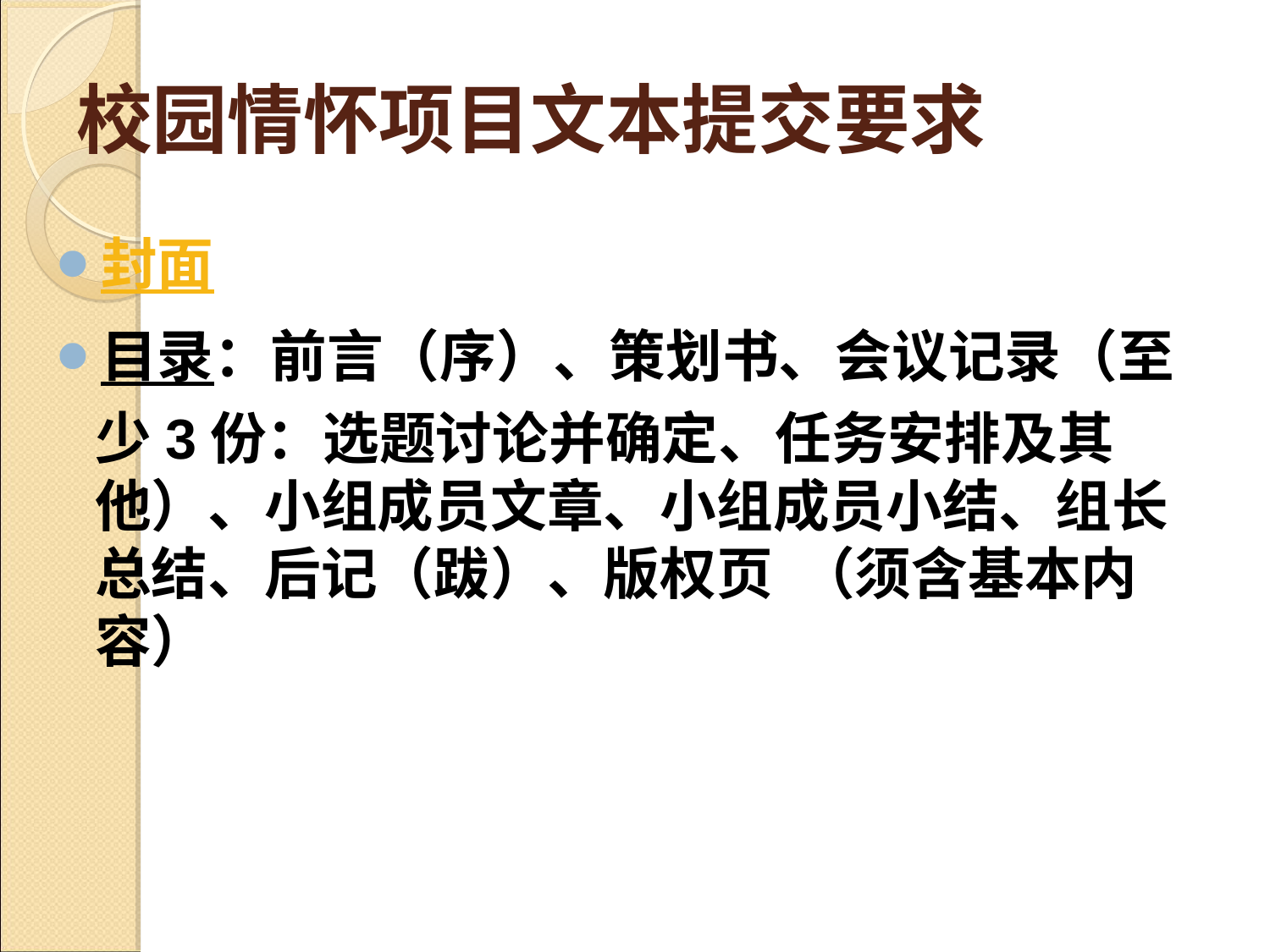

校园情怀项目文本提交要求
封面
目录：前言（序）、策划书、会议记录（至少3份：选题讨论并确定、任务安排及其他）、小组成员文章、小组成员小结、组长总结、后记（跋）、版权页  （须含基本内容）